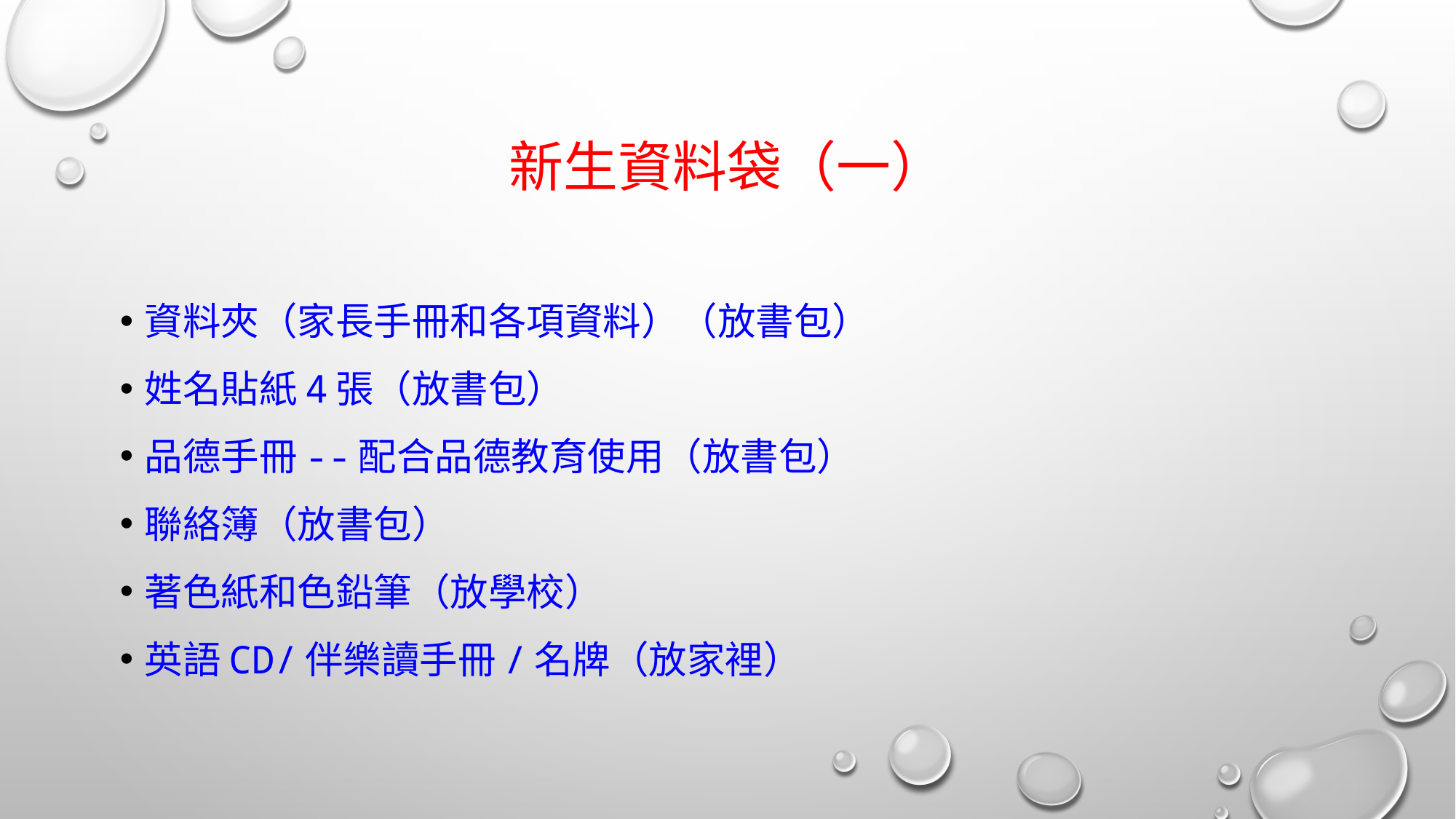

# 新生資料袋（一）
資料夾（家長手冊和各項資料）（放書包）
姓名貼紙4張（放書包）
品德手冊--配合品德教育使用（放書包）
聯絡簿（放書包）
著色紙和色鉛筆（放學校）
英語CD/伴樂讀手冊/名牌（放家裡）